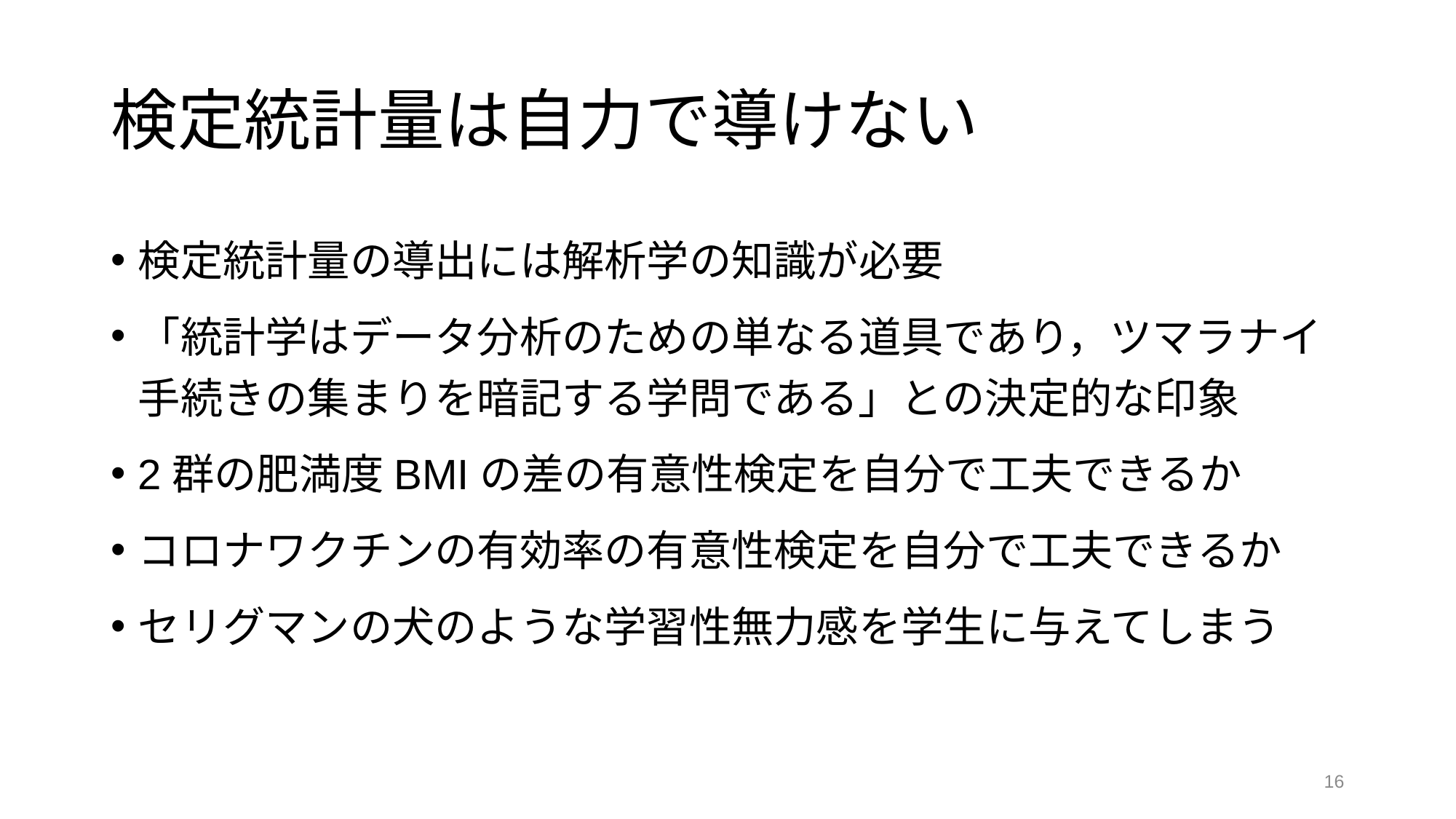

# 検定統計量は自力で導けない
検定統計量の導出には解析学の知識が必要
「統計学はデータ分析のための単なる道具であり，ツマラナイ手続きの集まりを暗記する学問である」との決定的な印象
2群の肥満度BMIの差の有意性検定を自分で工夫できるか
コロナワクチンの有効率の有意性検定を自分で工夫できるか
セリグマンの犬のような学習性無力感を学生に与えてしまう

16